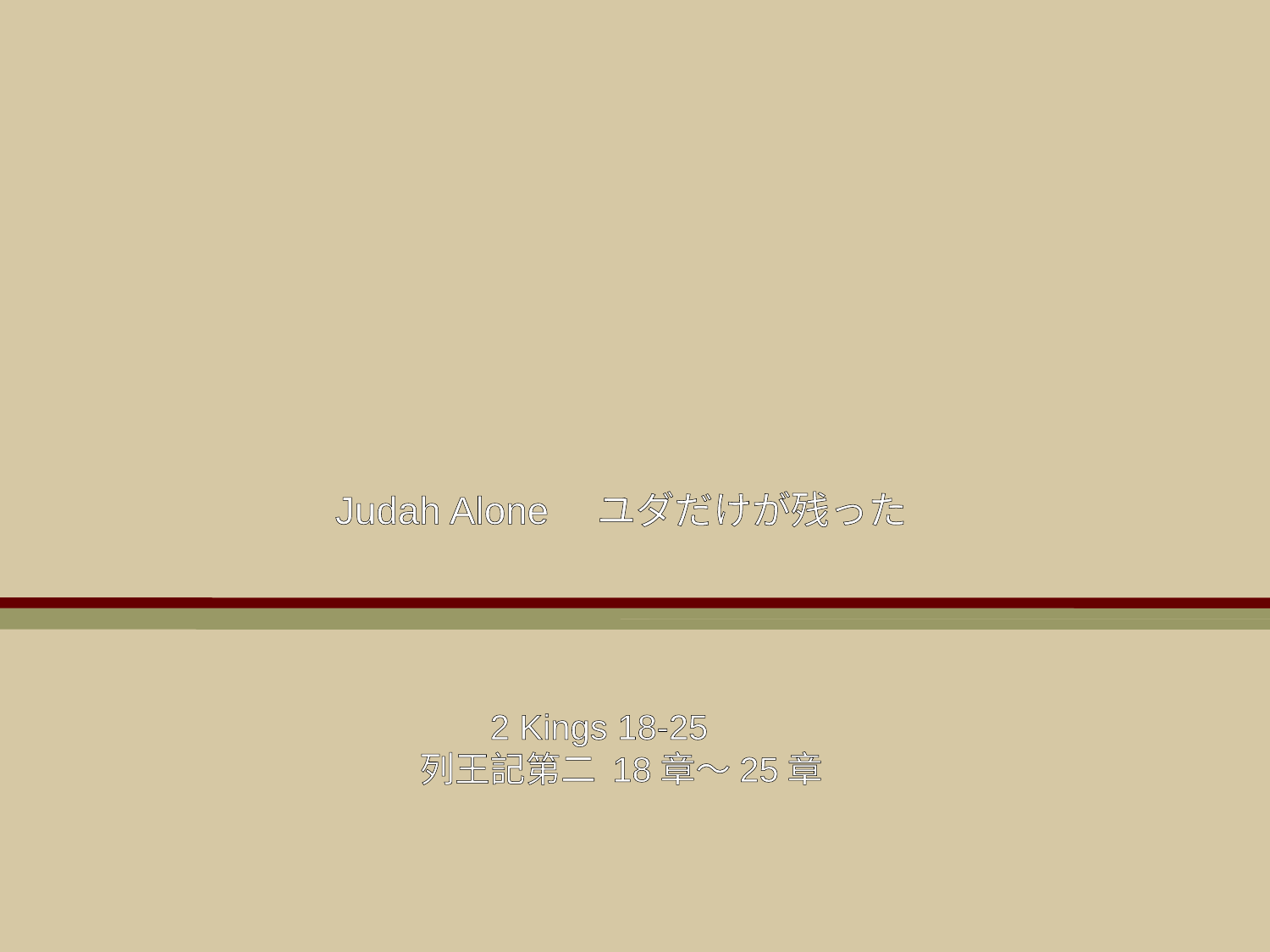

Judah Alone　ユダだけが残った

2 Kings 18-25
列王記第二 18章～25章